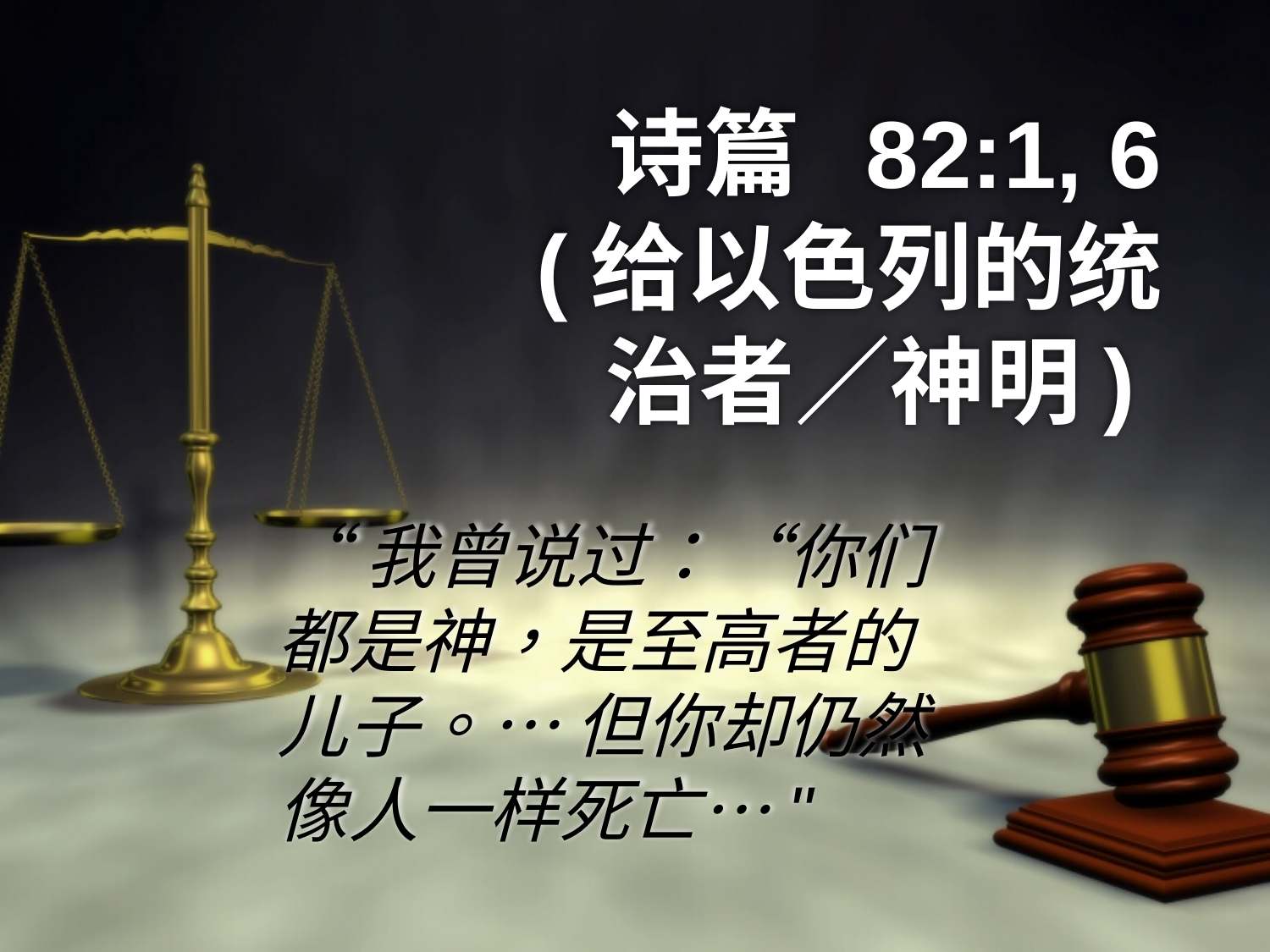

# 诗篇  82:1, 6 (给以色列的统治者／神明)
“我曾说过：“你们都是神，是至高者的儿子。… 但你却仍然像人一样死亡…"